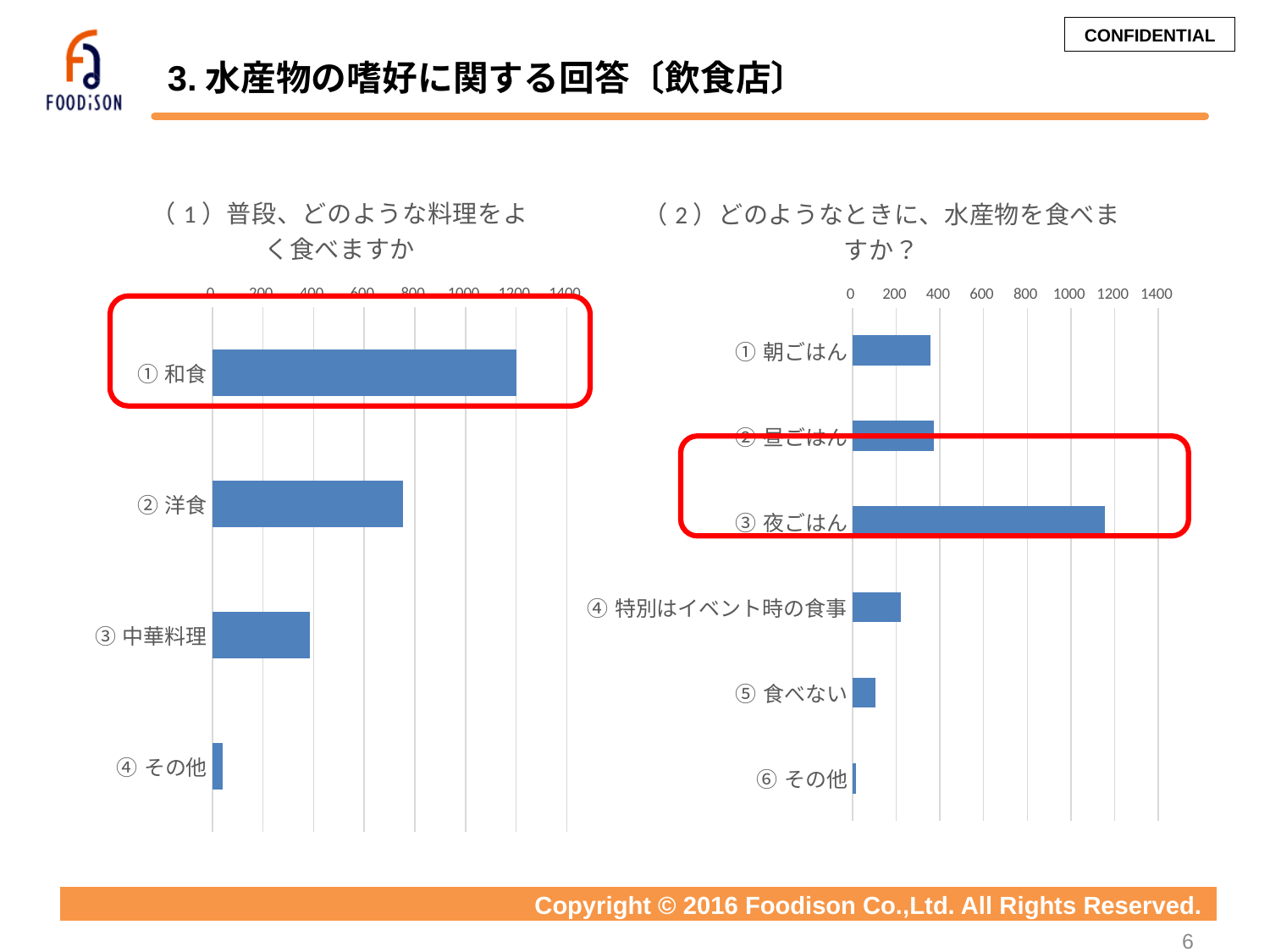

# 3.水産物の嗜好に関する回答〔飲食店〕

### Chart: （1）普段、どのような料理をよく食べますか

| Category |  |
|---|---|
| ①和食 | 1202.0 |
| ②洋食 | 752.0 |
| ③中華料理 | 386.0 |
| ④その他 | 41.0 |

### Chart: （2）どのようなときに、水産物を食べますか？

| Category |  |
|---|---|
| ①朝ごはん | 356.0 |
| ②昼ごはん | 373.0 |
| ③夜ごはん | 1154.0 |
| ④特別はイベント時の食事 | 221.0 |
| ⑤食べない | 105.0 |
| ⑥その他 | 17.0 |

6